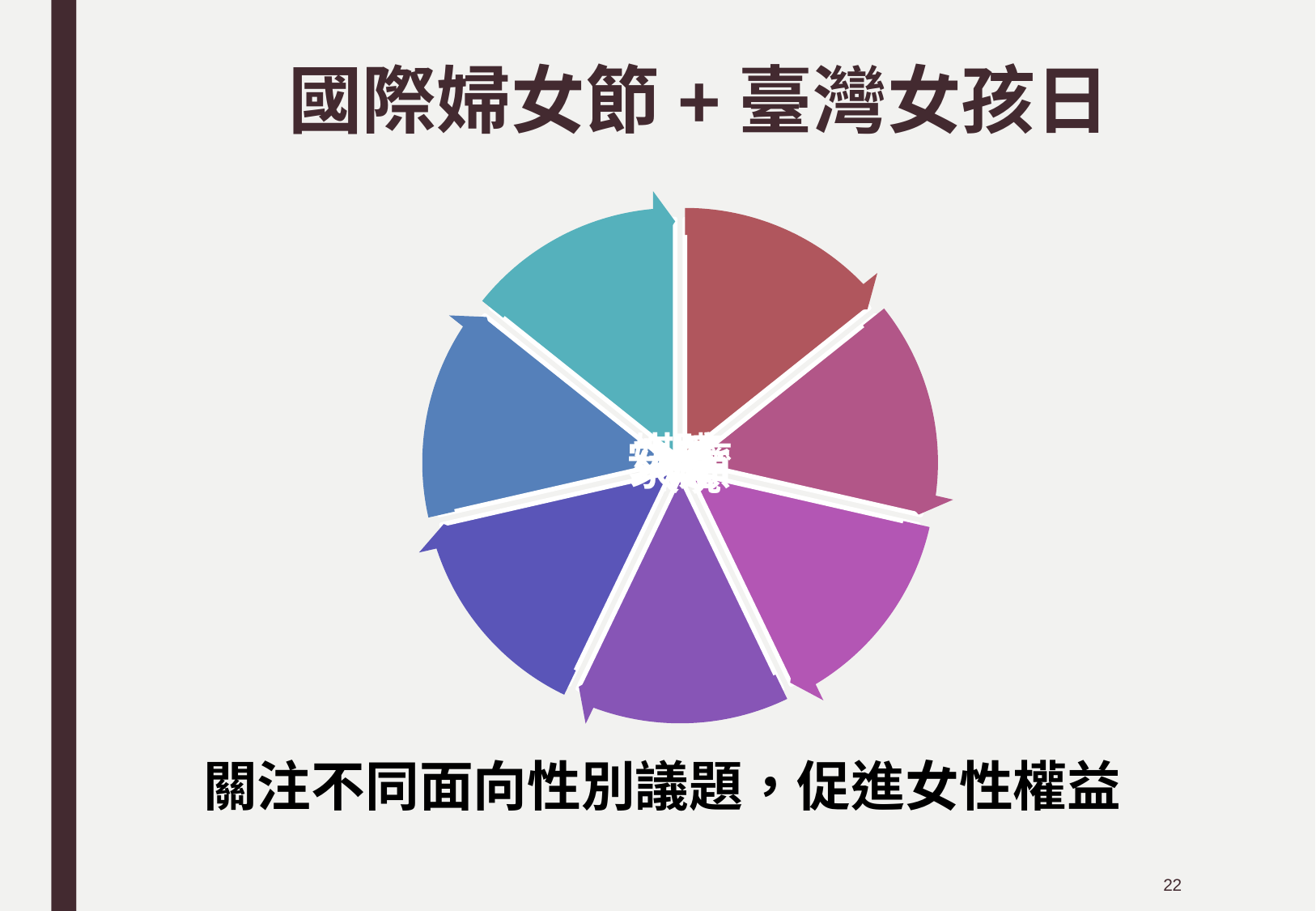

# 國際婦女節+臺灣女孩日
健康
經濟
照顧
環境
家庭
安全
媒體
關注不同面向性別議題，促進女性權益
22